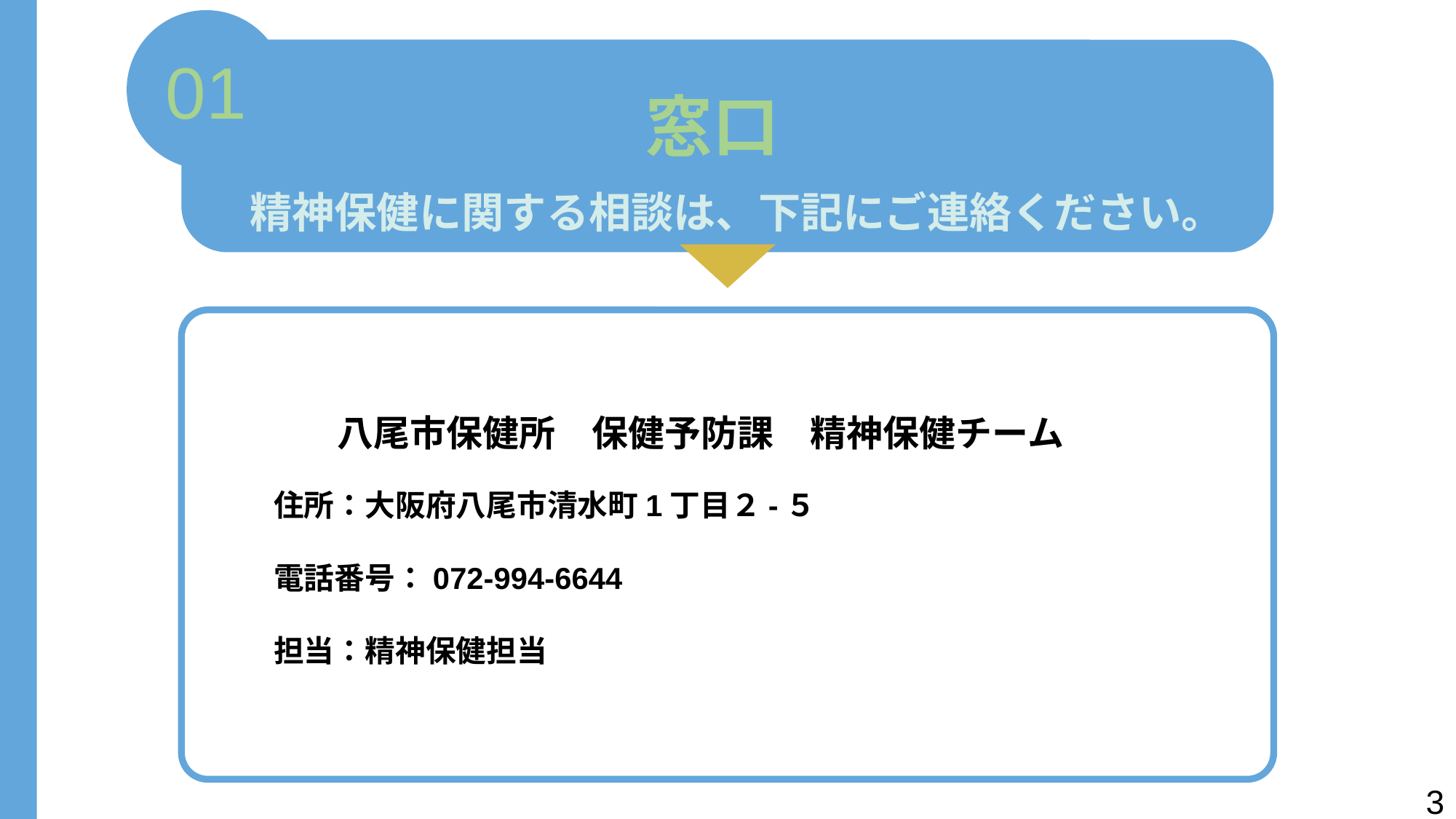

01

窓口
精神保健に関する相談は、下記にご連絡ください。

八尾市保健所　保健予防課　精神保健チーム
　　
　　住所：大阪府八尾市清水町1丁目２-５

　　電話番号：072-994-6644

　　担当：精神保健担当